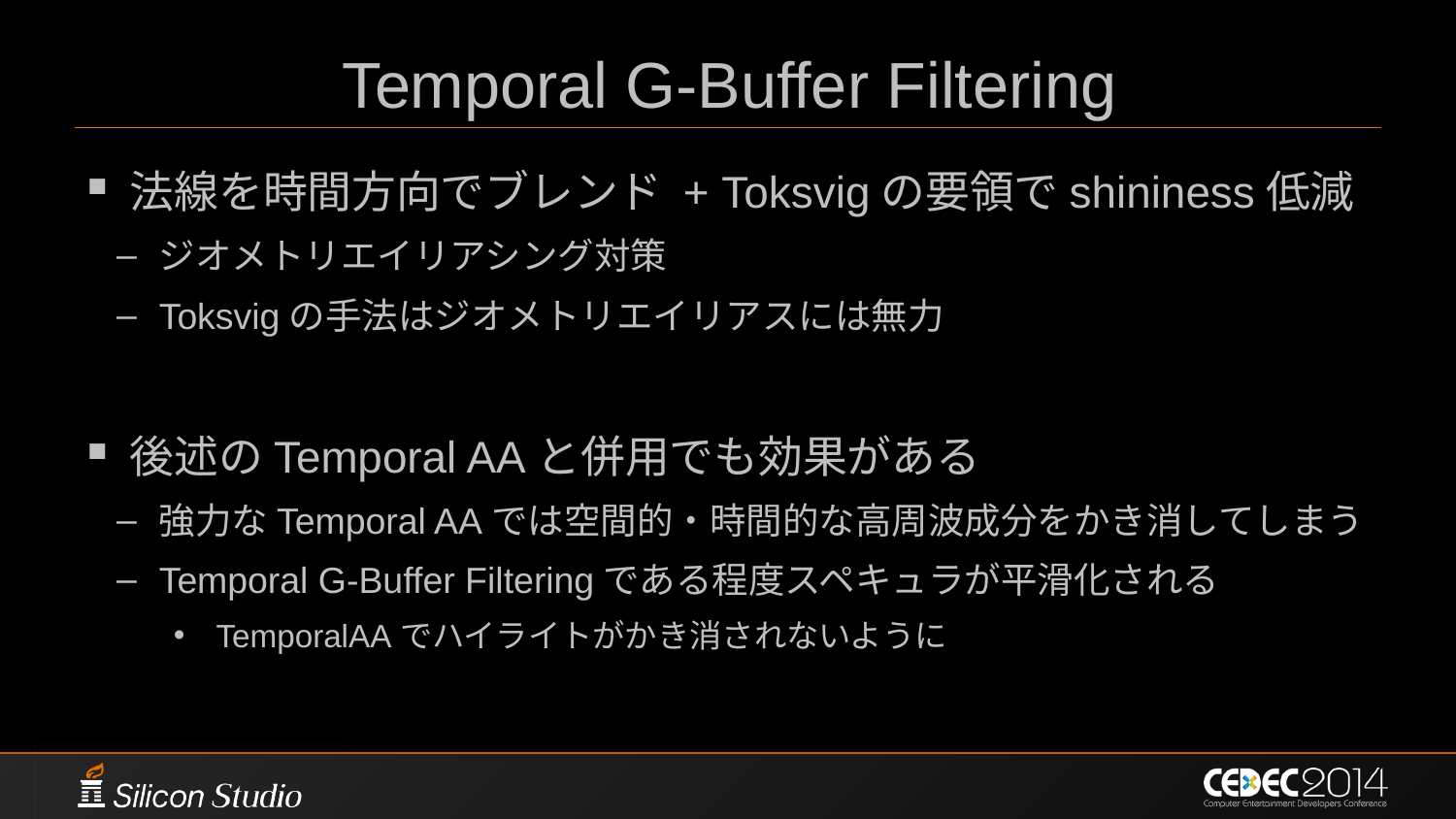

# Temporal G-Buffer Filtering
法線を時間方向でブレンド + Toksvigの要領でshininess低減
ジオメトリエイリアシング対策
Toksvigの手法はジオメトリエイリアスには無力

後述のTemporal AAと併用でも効果がある
強力なTemporal AAでは空間的・時間的な高周波成分をかき消してしまう
Temporal G-Buffer Filteringである程度スペキュラが平滑化される
TemporalAAでハイライトがかき消されないように